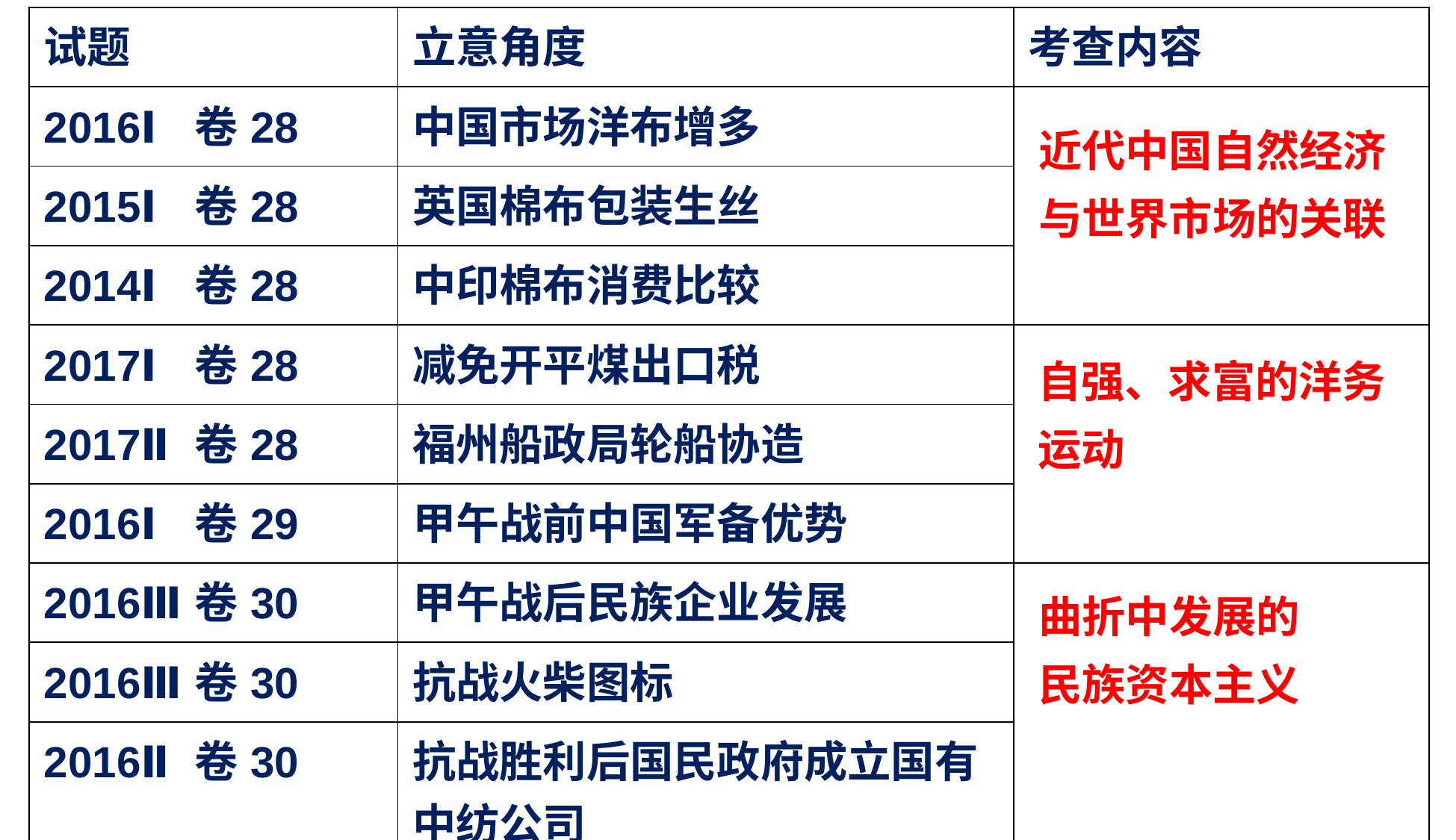

| 试题 | 立意角度 | 考查内容 |
| --- | --- | --- |
| 2016Ⅰ卷28 | 中国市场洋布增多 |  |
| 2015Ⅰ卷28 | 英国棉布包装生丝 |  |
| 2014Ⅰ卷28 | 中印棉布消费比较 |  |
| 2017Ⅰ卷28 | 减免开平煤出口税 |  |
| 2017Ⅱ卷28 | 福州船政局轮船协造 |  |
| 2016Ⅰ卷29 | 甲午战前中国军备优势 |  |
| 2016Ⅲ卷30 | 甲午战后民族企业发展 |  |
| 2016Ⅲ卷30 | 抗战火柴图标 |  |
| 2016Ⅱ卷30 | 抗战胜利后国民政府成立国有中纺公司 |  |
近代中国自然经济与世界市场的关联
自强、求富的洋务运动
曲折中发展的
民族资本主义